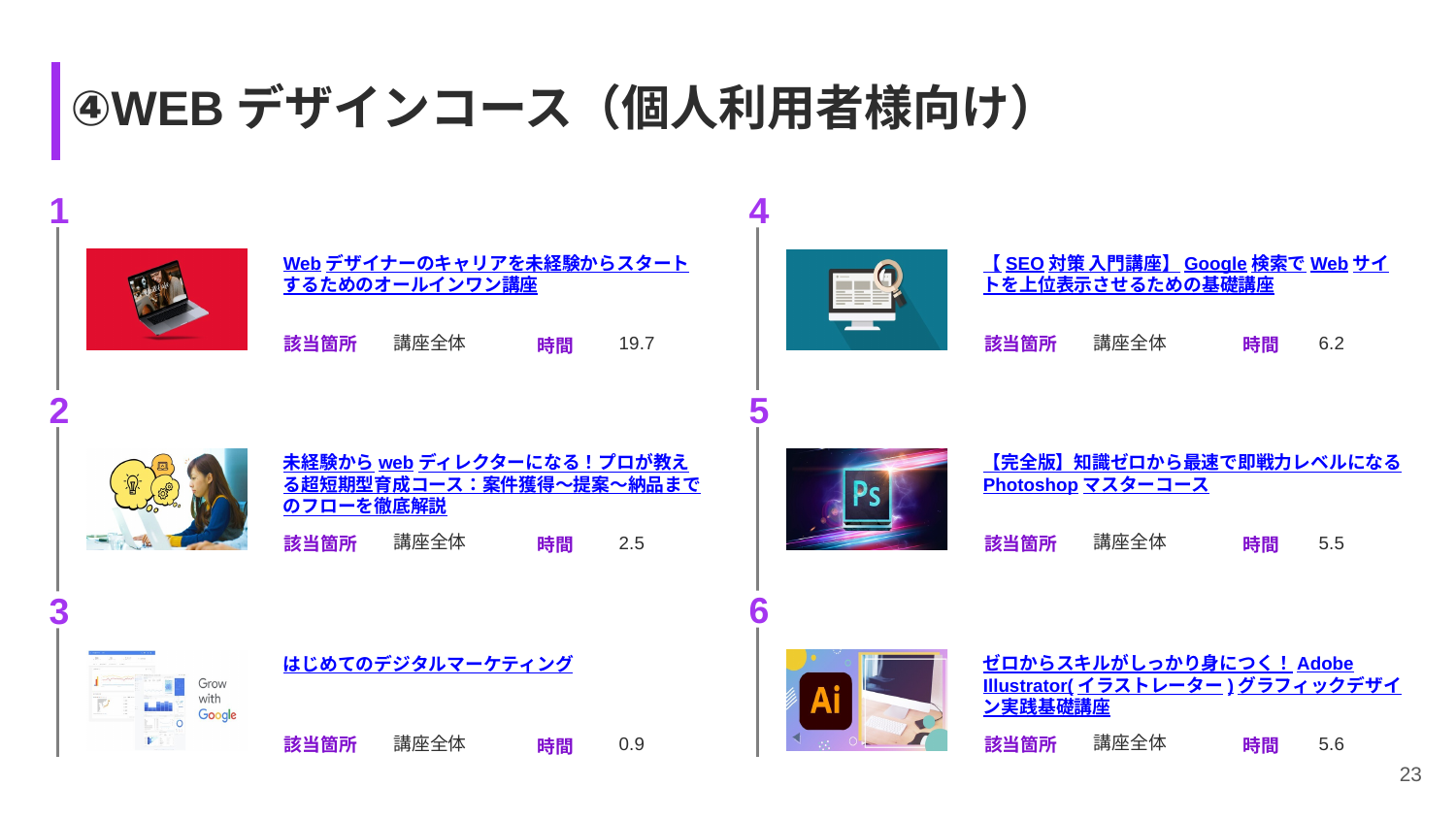

# ④WEBデザインコース（個人利用者様向け）
1
4

Webデザイナーのキャリアを未経験からスタートするためのオールインワン講座
【SEO対策 入門講座】Google検索でWebサイトを上位表示させるための基礎講座

講座全体
講座全体
19.7
6.2
2
5

未経験からwebディレクターになる！プロが教える超短期型育成コース：案件獲得～提案～納品までのフローを徹底解説
【完全版】知識ゼロから最速で即戦力レベルになるPhotoshopマスターコース

講座全体
講座全体
2.5
5.5
6

3

ゼロからスキルがしっかり身につく！Adobe Illustrator(イラストレーター)グラフィックデザイン実践基礎講座
はじめてのデジタルマーケティング

講座全体
5.6
講座全体
0.9
23